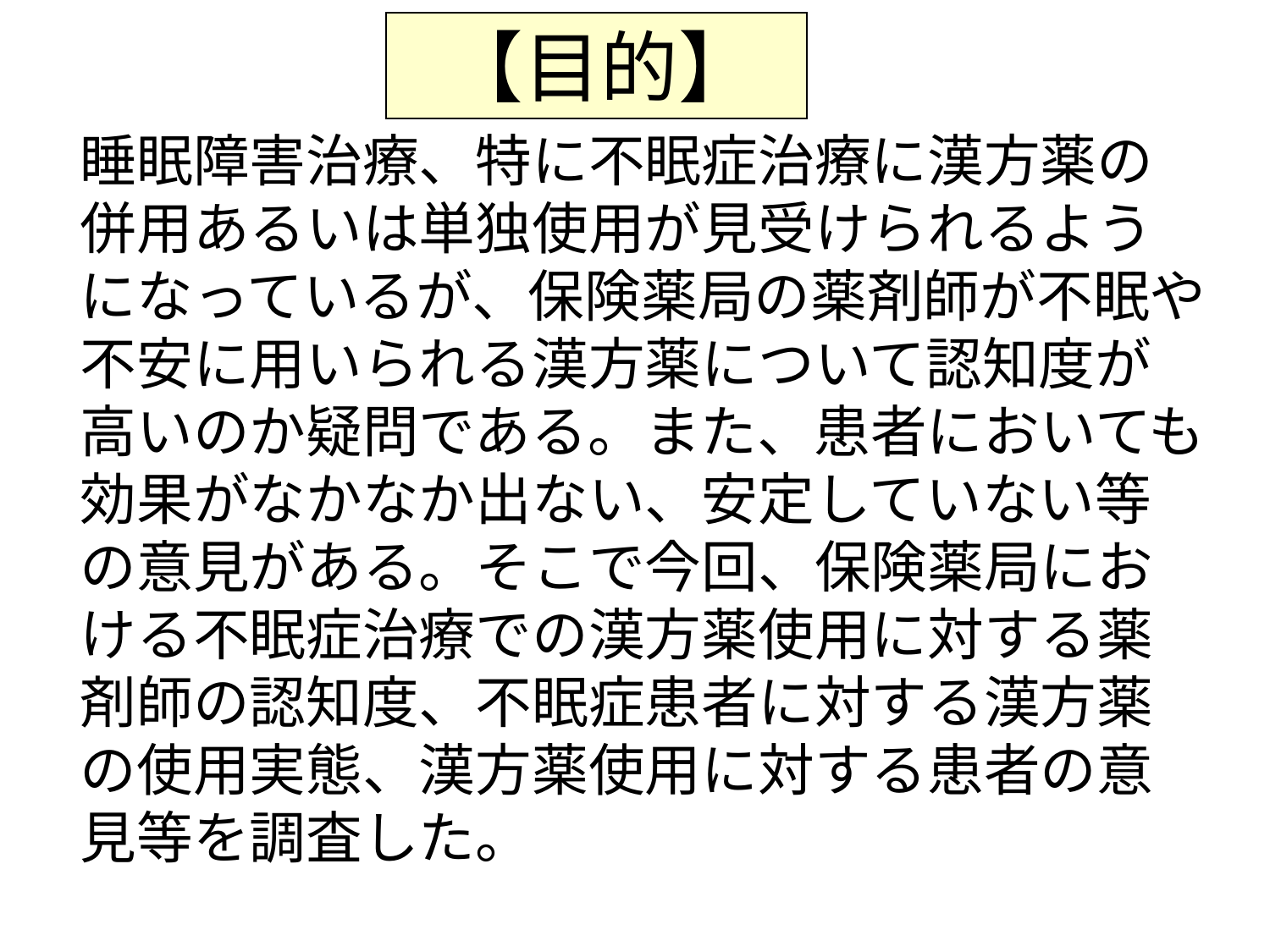

【目的】
睡眠障害治療、特に不眠症治療に漢方薬の併用あるいは単独使用が見受けられるようになっているが、保険薬局の薬剤師が不眠や不安に用いられる漢方薬について認知度が高いのか疑問である。また、患者においても効果がなかなか出ない、安定していない等の意見がある。そこで今回、保険薬局における不眠症治療での漢方薬使用に対する薬剤師の認知度、不眠症患者に対する漢方薬の使用実態、漢方薬使用に対する患者の意見等を調査した。